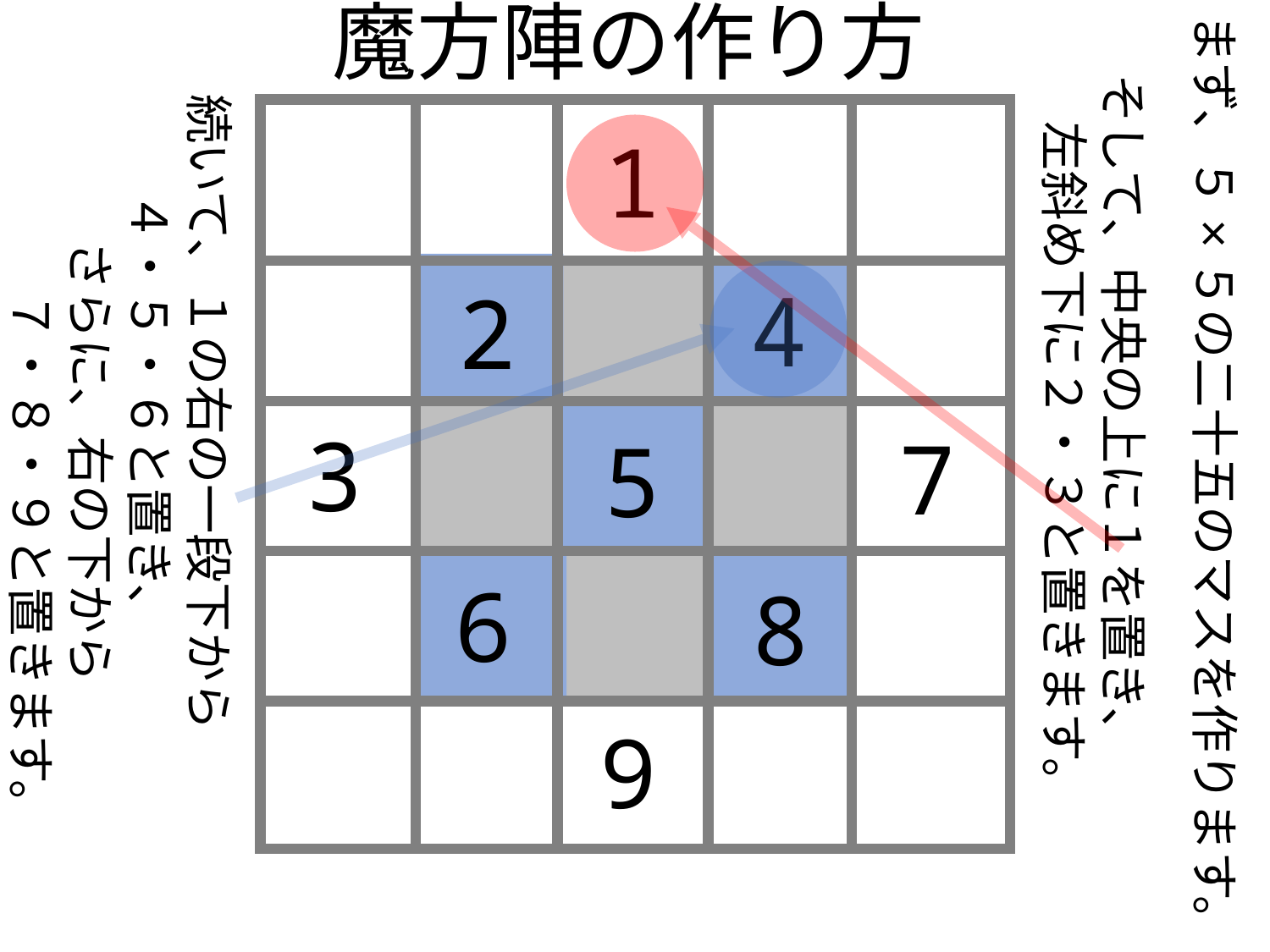

# 魔方陣の作り方
続いて、１の右の一段下から
４・５・６と置き、
　　さらに、右の下から
　　　　　　７・８・９と置きます。
まず、５×５の二十五のマスを作ります。
そして、中央の上に１を置き、
　　左斜め下に２・３と置きます。

1

4

2

3

7
5
6

8
9